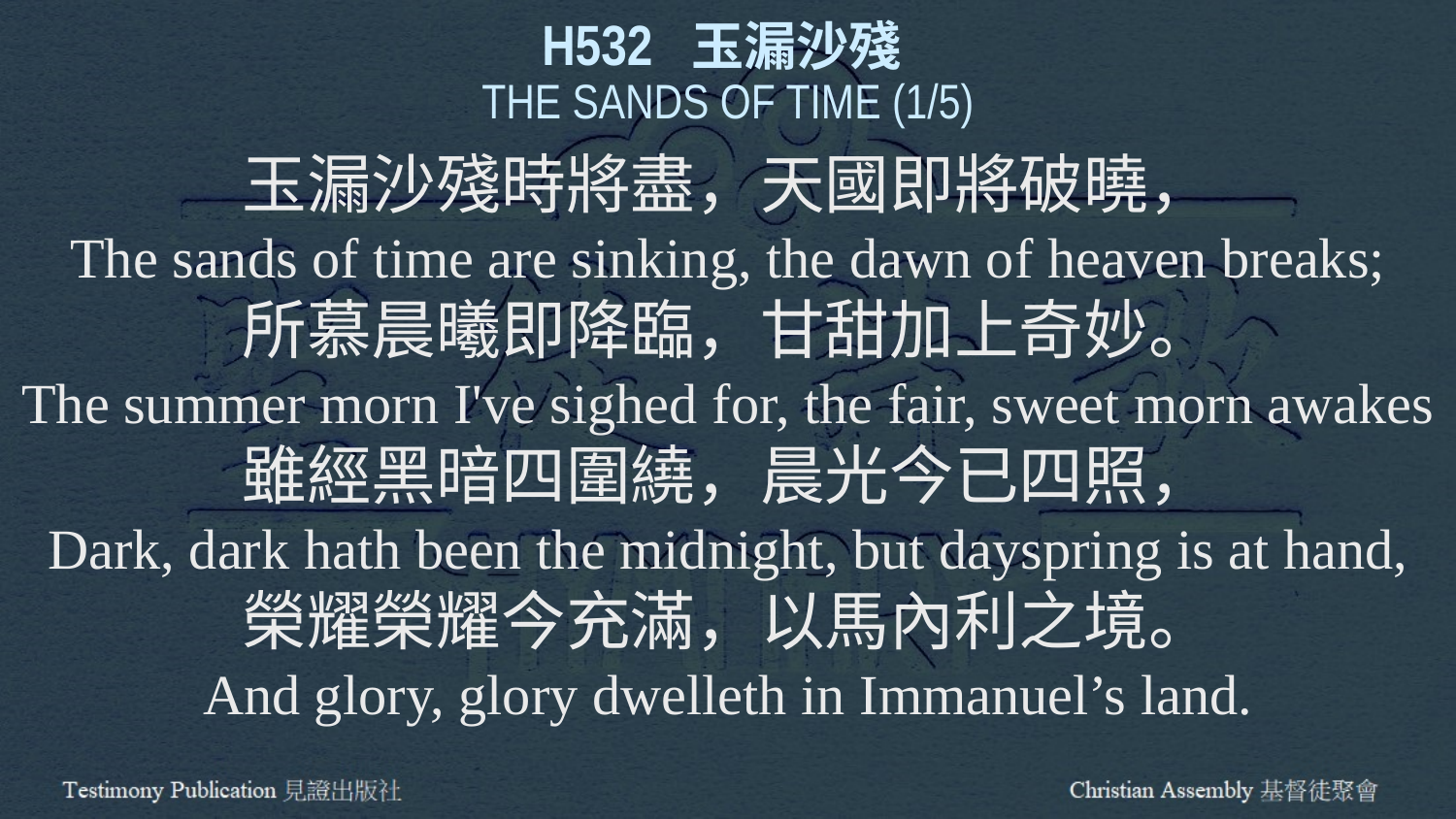

H532  玉漏沙殘
THE SANDS OF TIME (1/5)

玉漏沙殘時將盡，天國即將破曉，
The sands of time are sinking, the dawn of heaven breaks;
所慕晨曦即降臨，甘甜加上奇妙。
The summer morn I've sighed for, the fair, sweet morn awakes
雖經黑暗四圍繞，晨光今已四照，
Dark, dark hath been the midnight, but dayspring is at hand,
榮耀榮耀今充滿，以馬內利之境。
And glory, glory dwelleth in Immanuel’s land.